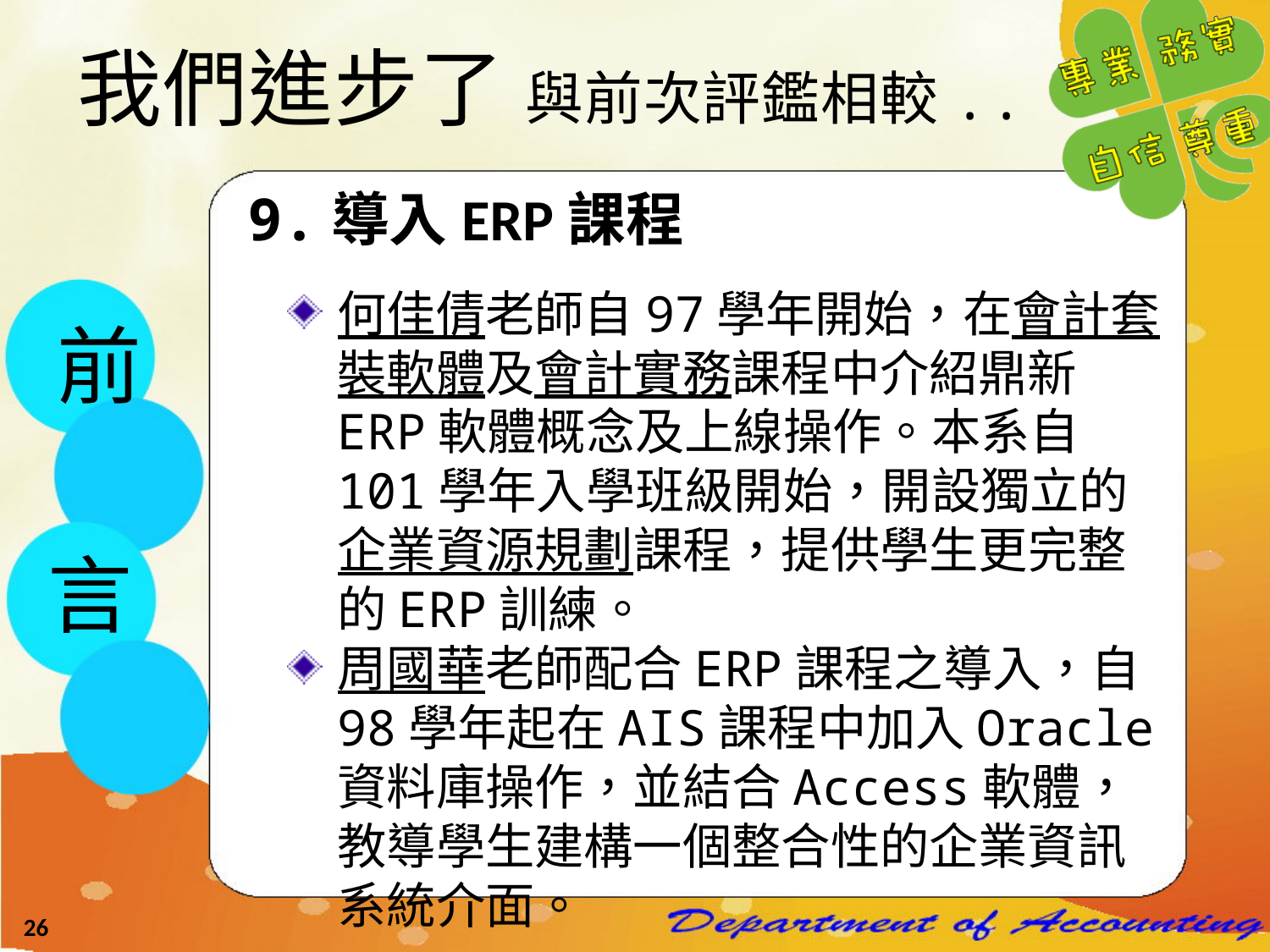

# 我們進步了 與前次評鑑相較..
9.導入ERP課程

何佳倩老師自97學年開始，在會計套裝軟體及會計實務課程中介紹鼎新ERP軟體概念及上線操作。本系自101學年入學班級開始，開設獨立的企業資源規劃課程，提供學生更完整的ERP訓練。
周國華老師配合ERP課程之導入，自98學年起在AIS課程中加入Oracle資料庫操作，並結合Access軟體，教導學生建構一個整合性的企業資訊系統介面。
前

言

26